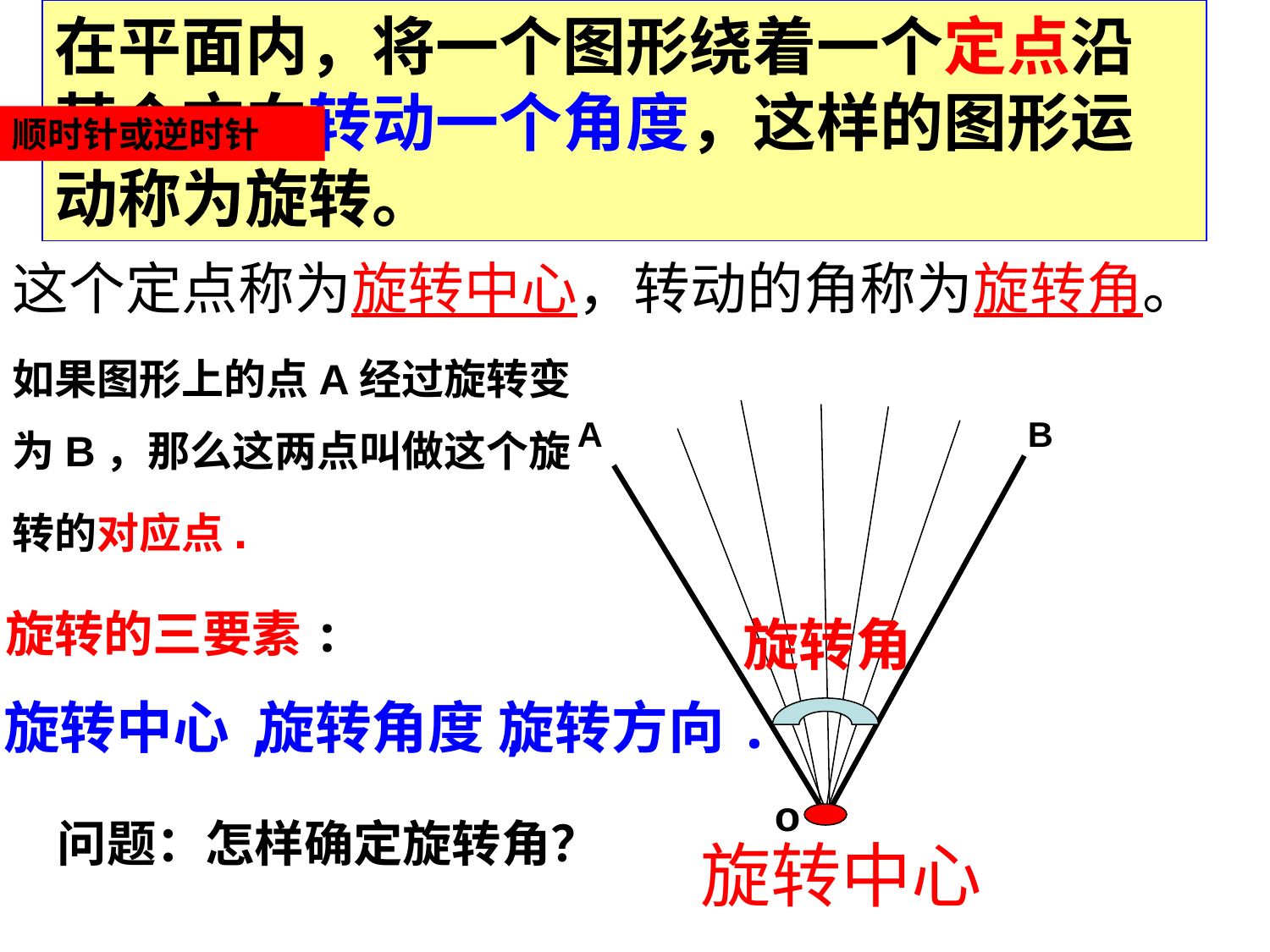

在平面内，将一个图形绕着一个定点沿某个方向转动一个角度，这样的图形运动称为旋转。
顺时针或逆时针
这个定点称为旋转中心，转动的角称为旋转角。
如果图形上的点A经过旋转变
为B，那么这两点叫做这个旋
转的对应点.

A
B

旋转的三要素:
旋转角

旋转中心,
旋转角度,
旋转方向.
o

旋转中心
问题：怎样确定旋转角？